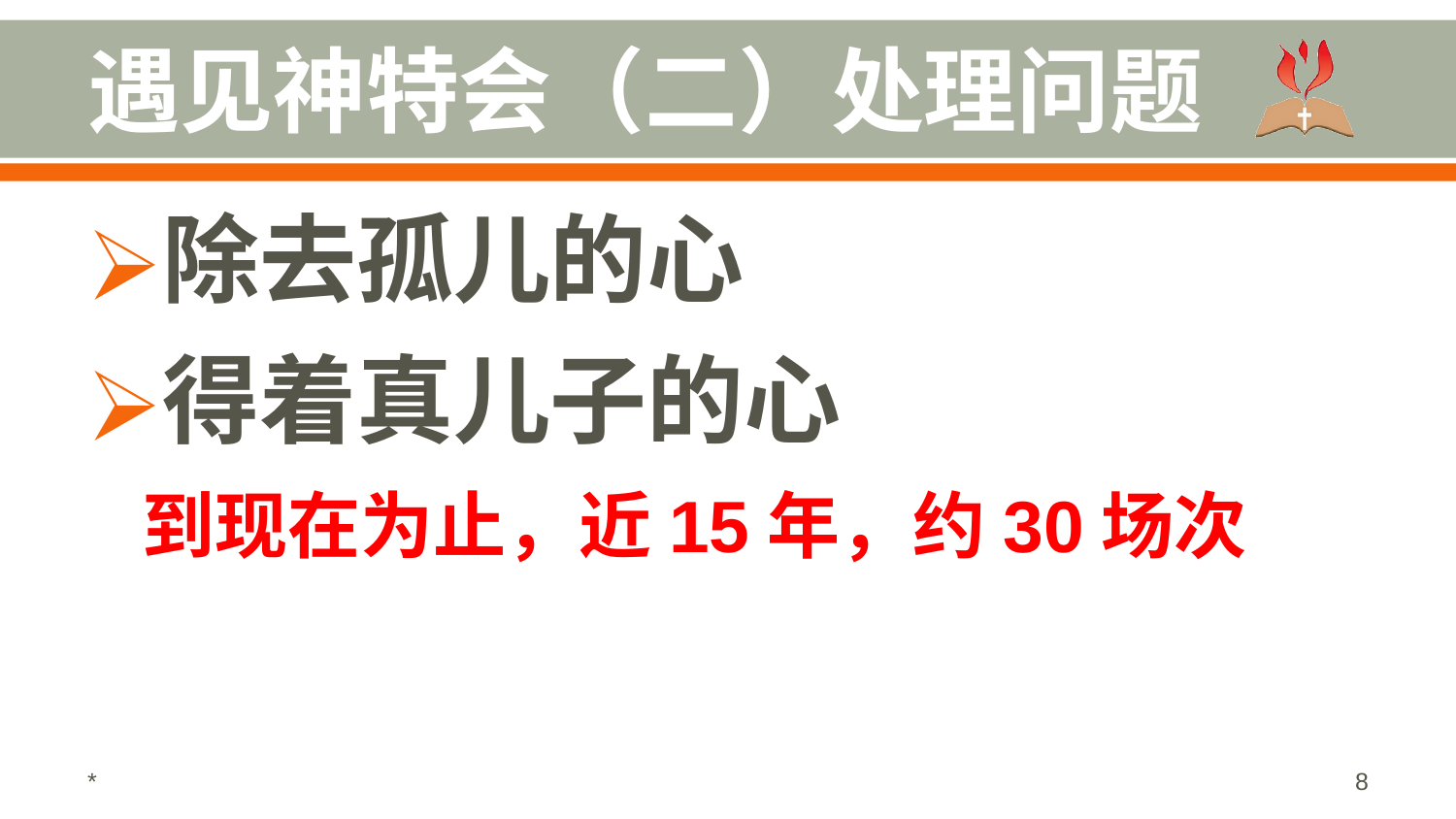

遇见神特会（二）处理问题
除去孤儿的心
得着真儿子的心
到现在为止，近15年，约30场次
*
8